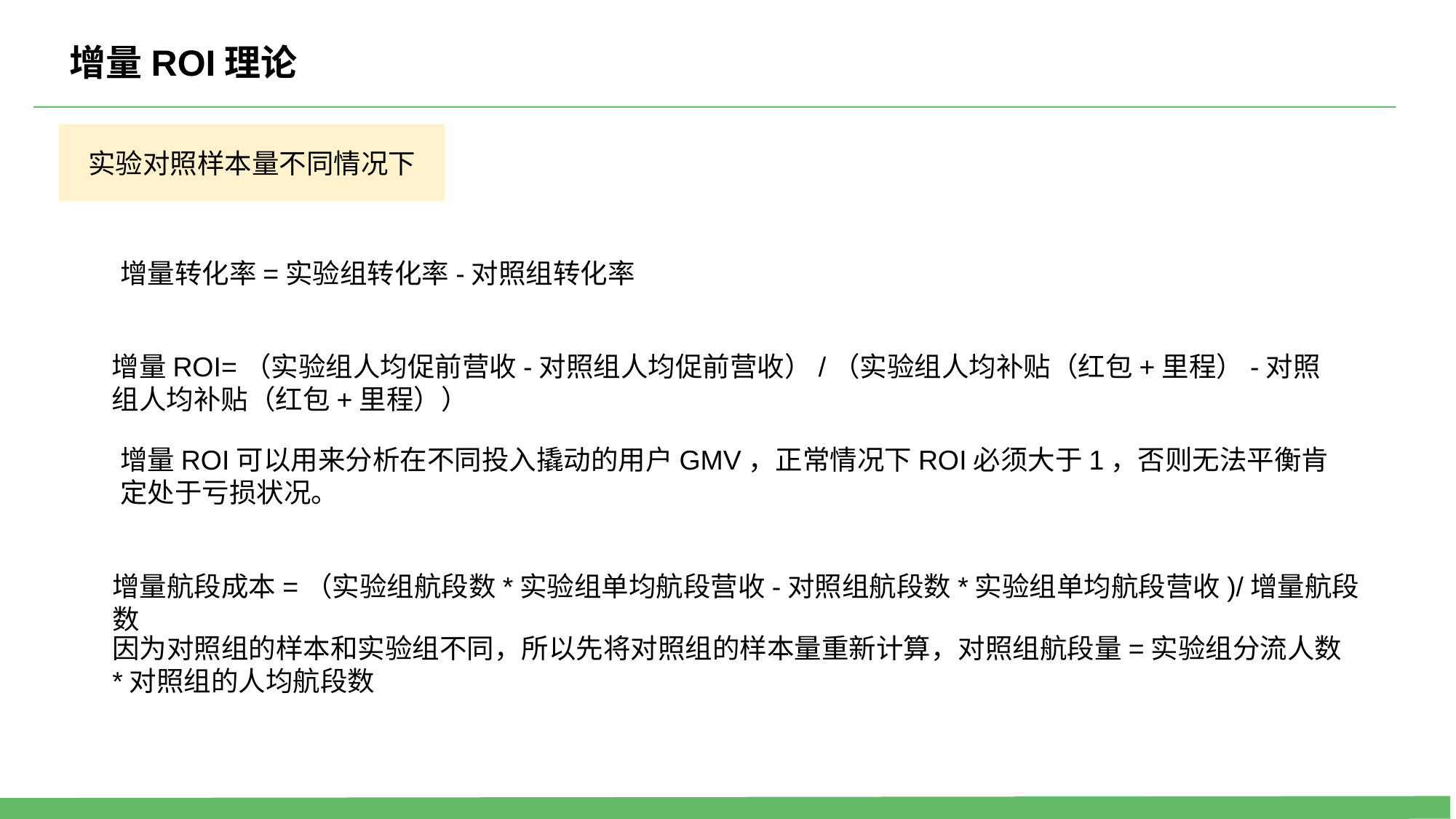

增量ROI理论
实验对照样本量不同情况下
增量转化率=实验组转化率-对照组转化率
增量ROI=（实验组人均促前营收-对照组人均促前营收）/（实验组人均补贴（红包+里程）-对照组人均补贴（红包+里程））
增量ROI可以用来分析在不同投入撬动的用户GMV，正常情况下ROI必须大于1，否则无法平衡肯定处于亏损状况。
增量航段成本=（实验组航段数*实验组单均航段营收-对照组航段数*实验组单均航段营收)/增量航段数
因为对照组的样本和实验组不同，所以先将对照组的样本量重新计算，对照组航段量=实验组分流人数*对照组的人均航段数